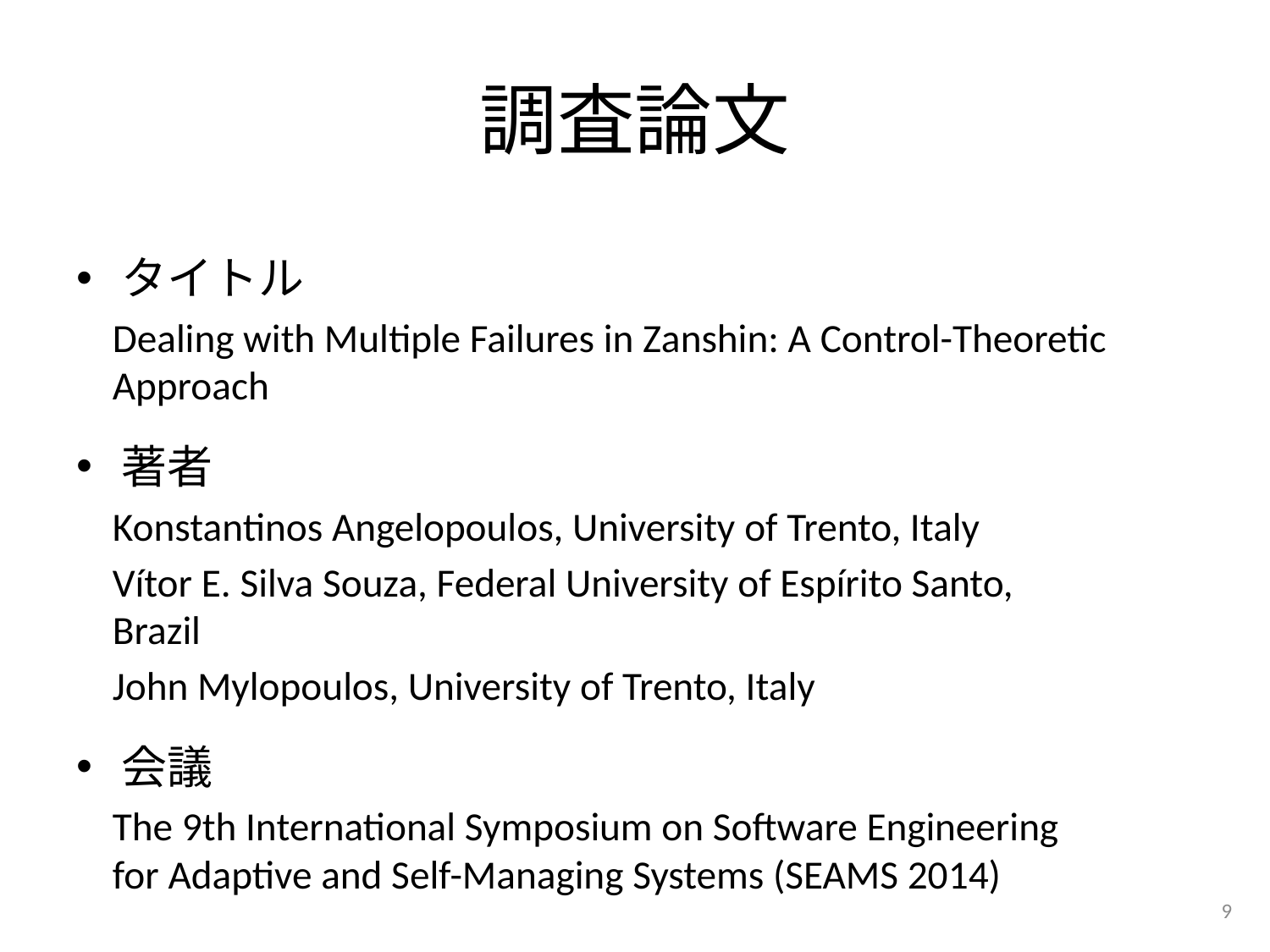

# 調査論文
タイトル
Dealing with Multiple Failures in Zanshin: A Control-Theoretic Approach

著者
Konstantinos Angelopoulos, University of Trento, Italy
Vítor E. Silva Souza, Federal University of Espírito Santo, Brazil
John Mylopoulos, University of Trento, Italy

会議
The 9th International Symposium on Software Engineering for Adaptive and Self-Managing Systems (SEAMS 2014)

9